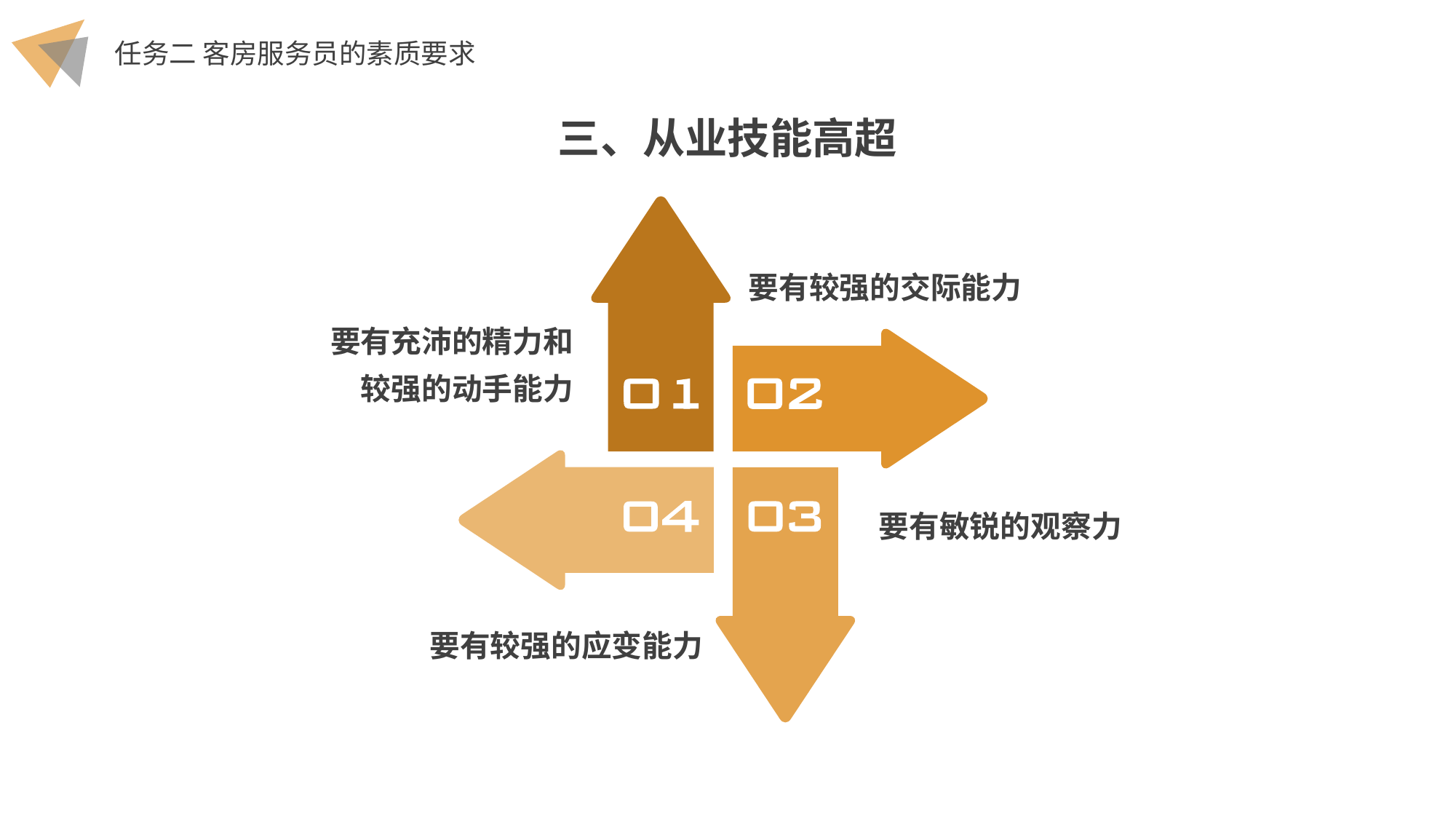

三、从业技能高超

要有较强的交际能力
要有充沛的精力和较强的动手能力

要有敏锐的观察力

要有较强的应变能力